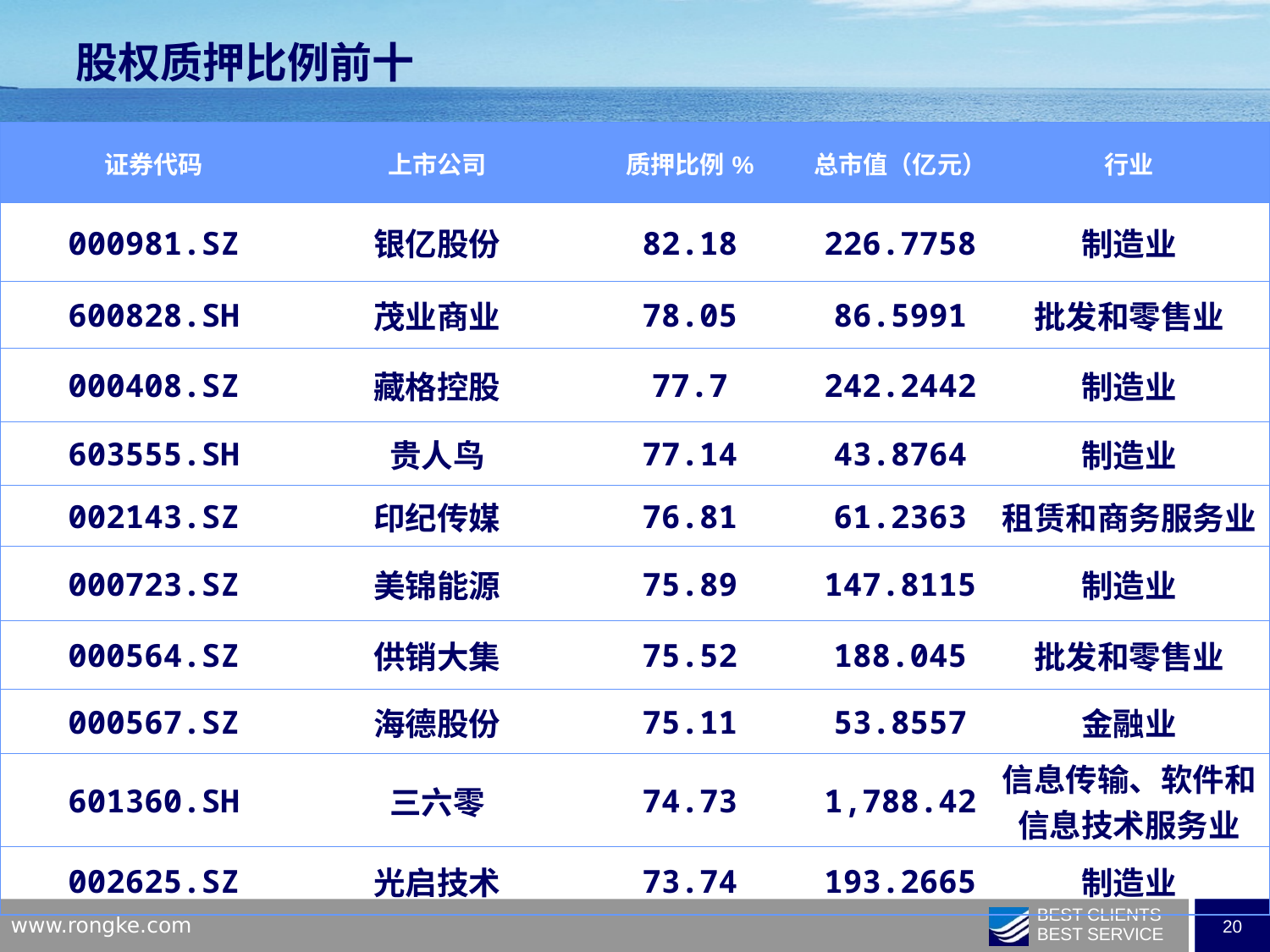

股权质押比例前十
| 证券代码 | 上市公司 | 质押比例% | 总市值（亿元） | 行业 |
| --- | --- | --- | --- | --- |
| 000981.SZ | 银亿股份 | 82.18 | 226.7758 | 制造业 |
| 600828.SH | 茂业商业 | 78.05 | 86.5991 | 批发和零售业 |
| 000408.SZ | 藏格控股 | 77.7 | 242.2442 | 制造业 |
| 603555.SH | 贵人鸟 | 77.14 | 43.8764 | 制造业 |
| 002143.SZ | 印纪传媒 | 76.81 | 61.2363 | 租赁和商务服务业 |
| 000723.SZ | 美锦能源 | 75.89 | 147.8115 | 制造业 |
| 000564.SZ | 供销大集 | 75.52 | 188.045 | 批发和零售业 |
| 000567.SZ | 海德股份 | 75.11 | 53.8557 | 金融业 |
| 601360.SH | 三六零 | 74.73 | 1,788.42 | 信息传输、软件和信息技术服务业 |
| 002625.SZ | 光启技术 | 73.74 | 193.2665 | 制造业 |
|  |  |  |  |  |